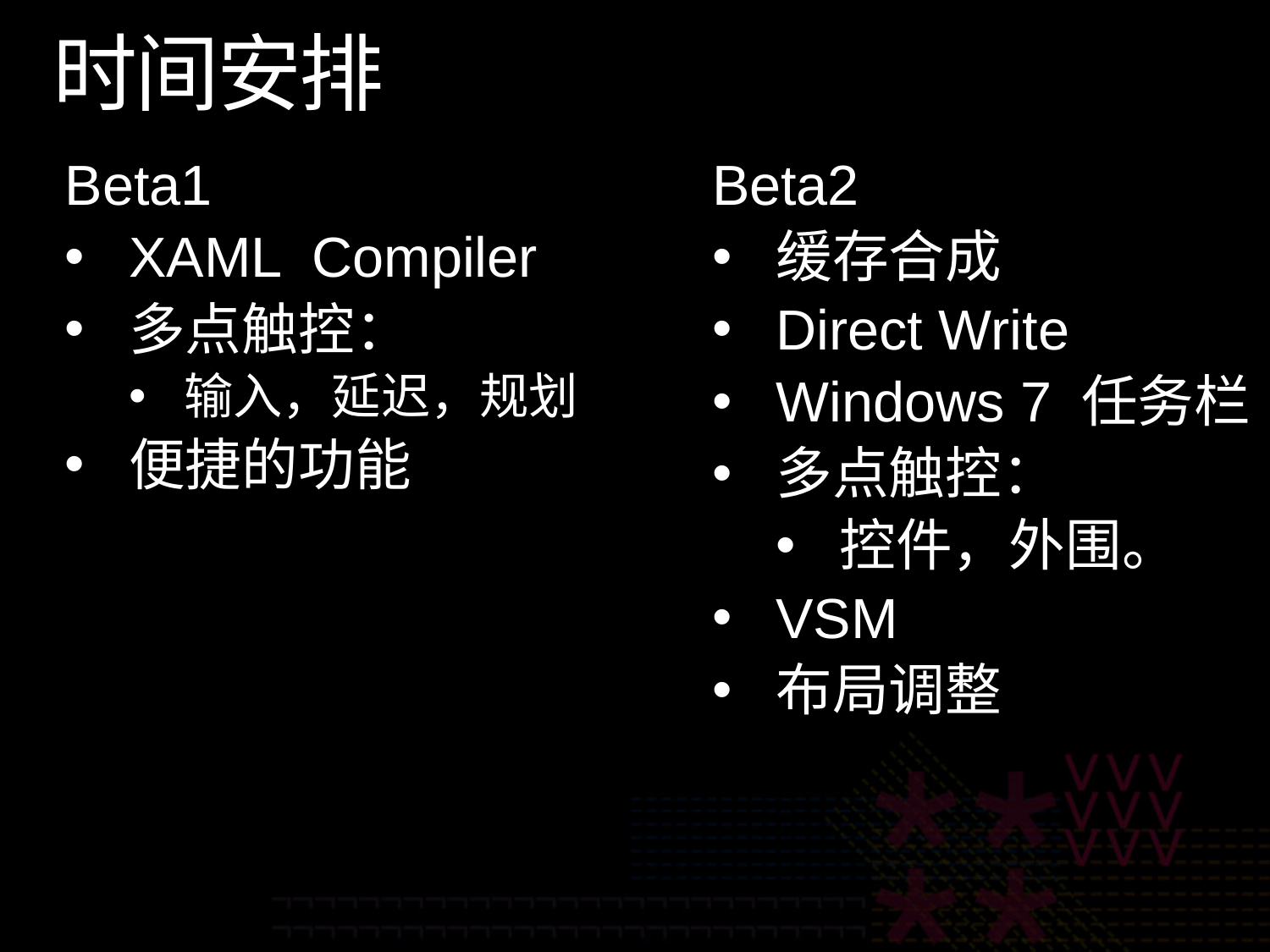

# 时间安排
Beta2
缓存合成
Direct Write
Windows 7 任务栏
多点触控：
控件，外围。
VSM
布局调整

Beta1
XAML  Compiler
多点触控：
输入，延迟，规划
便捷的功能